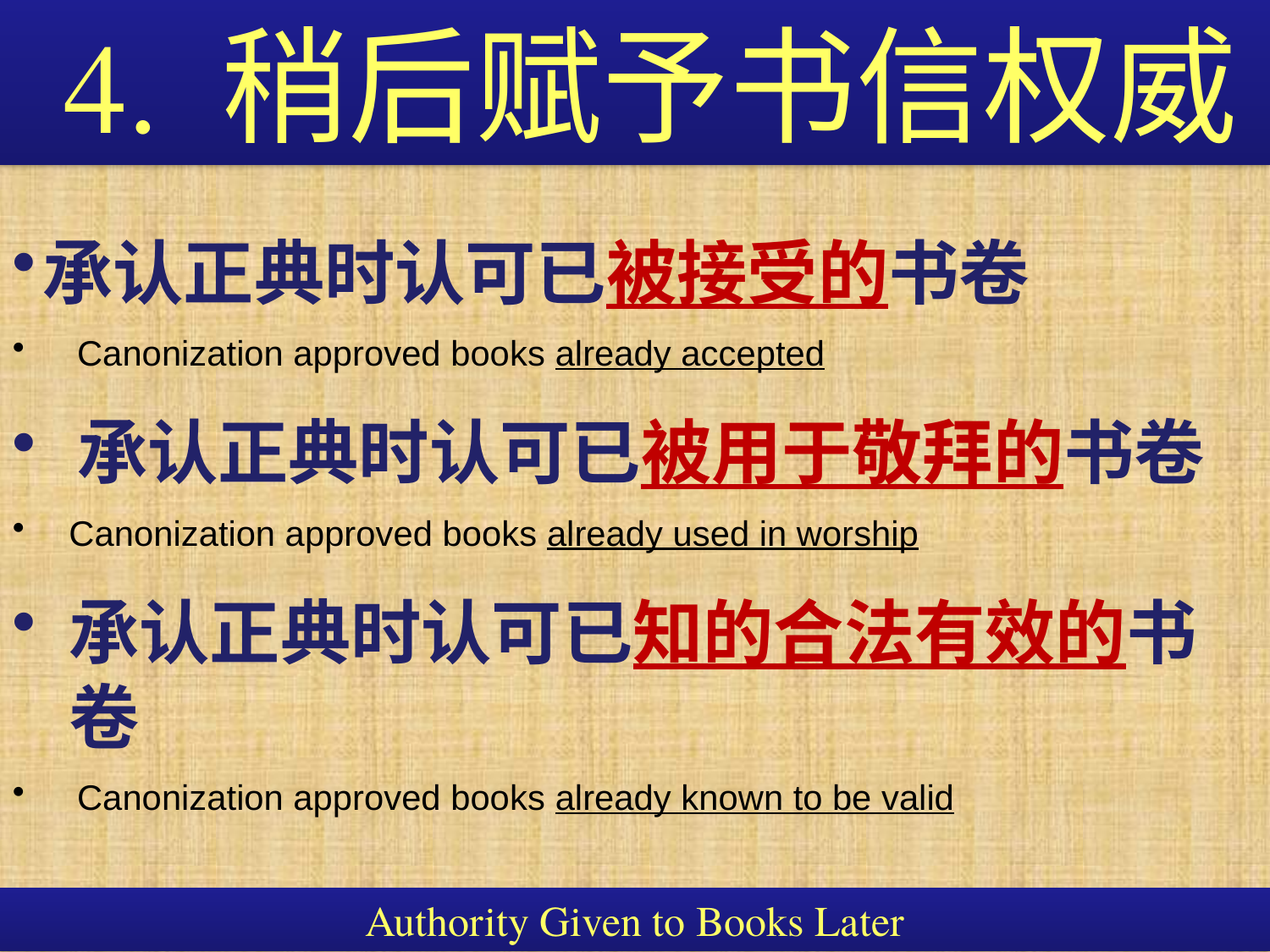

4. 稍后赋予书信权威
承认正典时认可已被接受的书卷
Canonization approved books already accepted
承认正典时认可已被用于敬拜的书卷
Canonization approved books already used in worship
承认正典时认可已知的合法有效的书卷
Canonization approved books already known to be valid

Authority Given to Books Later